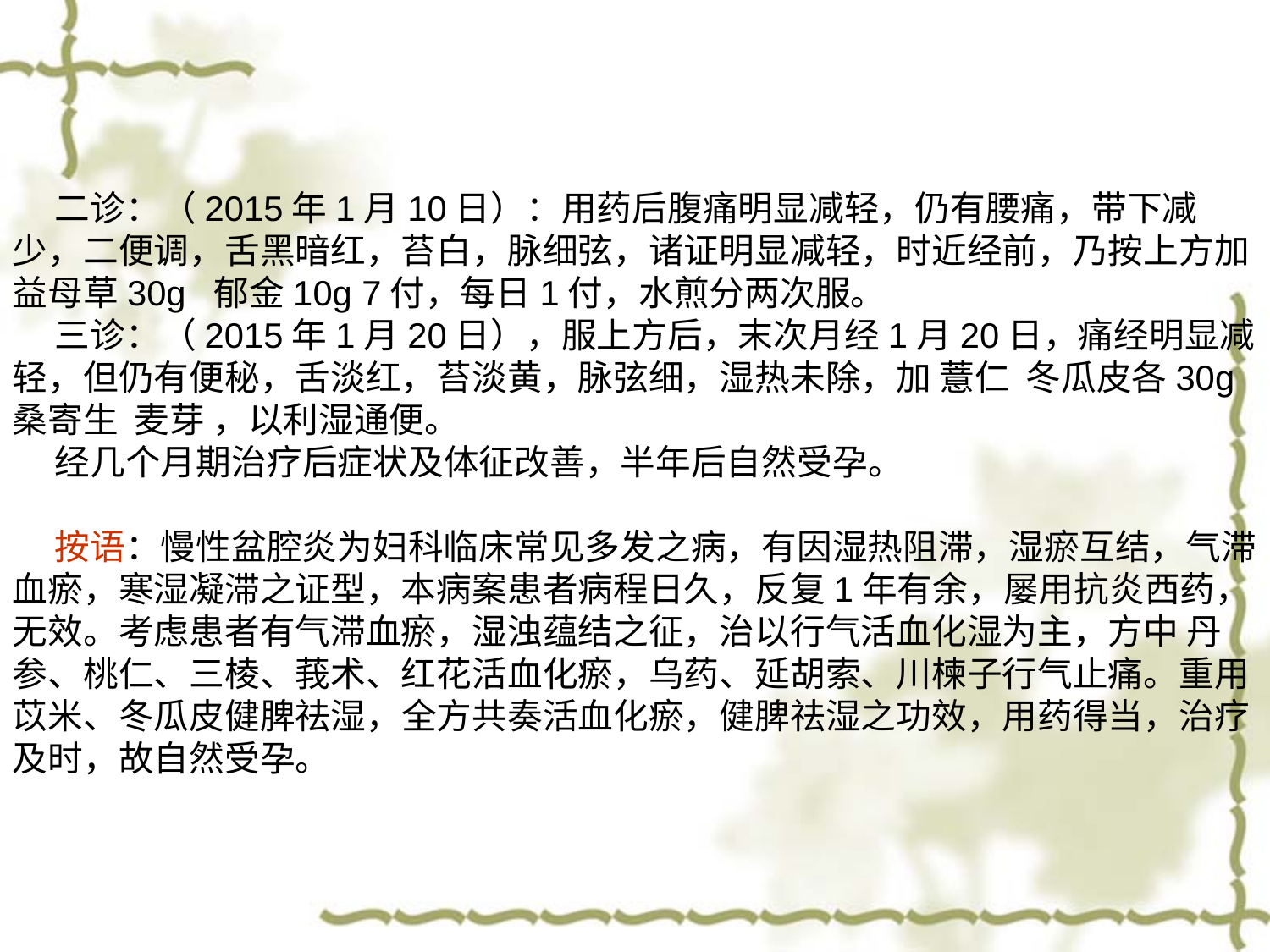

二诊：（2015年1月10日）：用药后腹痛明显减轻，仍有腰痛，带下减少，二便调，舌黑暗红，苔白，脉细弦，诸证明显减轻，时近经前，乃按上方加 益母草30g  郁金10g 7付，每日1付，水煎分两次服。
三诊：（2015年1月20日），服上方后，末次月经1月20日，痛经明显减轻，但仍有便秘，舌淡红，苔淡黄，脉弦细，湿热未除，加 薏仁  冬瓜皮各30g  桑寄生  麦芽 ，以利湿通便。
经几个月期治疗后症状及体征改善，半年后自然受孕。

按语：慢性盆腔炎为妇科临床常见多发之病，有因湿热阻滞，湿瘀互结，气滞血瘀，寒湿凝滞之证型，本病案患者病程日久，反复1年有余，屡用抗炎西药，无效。考虑患者有气滞血瘀，湿浊蕴结之征，治以行气活血化湿为主，方中 丹参、桃仁、三棱、莪术、红花活血化瘀，乌药、延胡索、川楝子行气止痛。重用苡米、冬瓜皮健脾祛湿，全方共奏活血化瘀，健脾祛湿之功效，用药得当，治疗及时，故自然受孕。